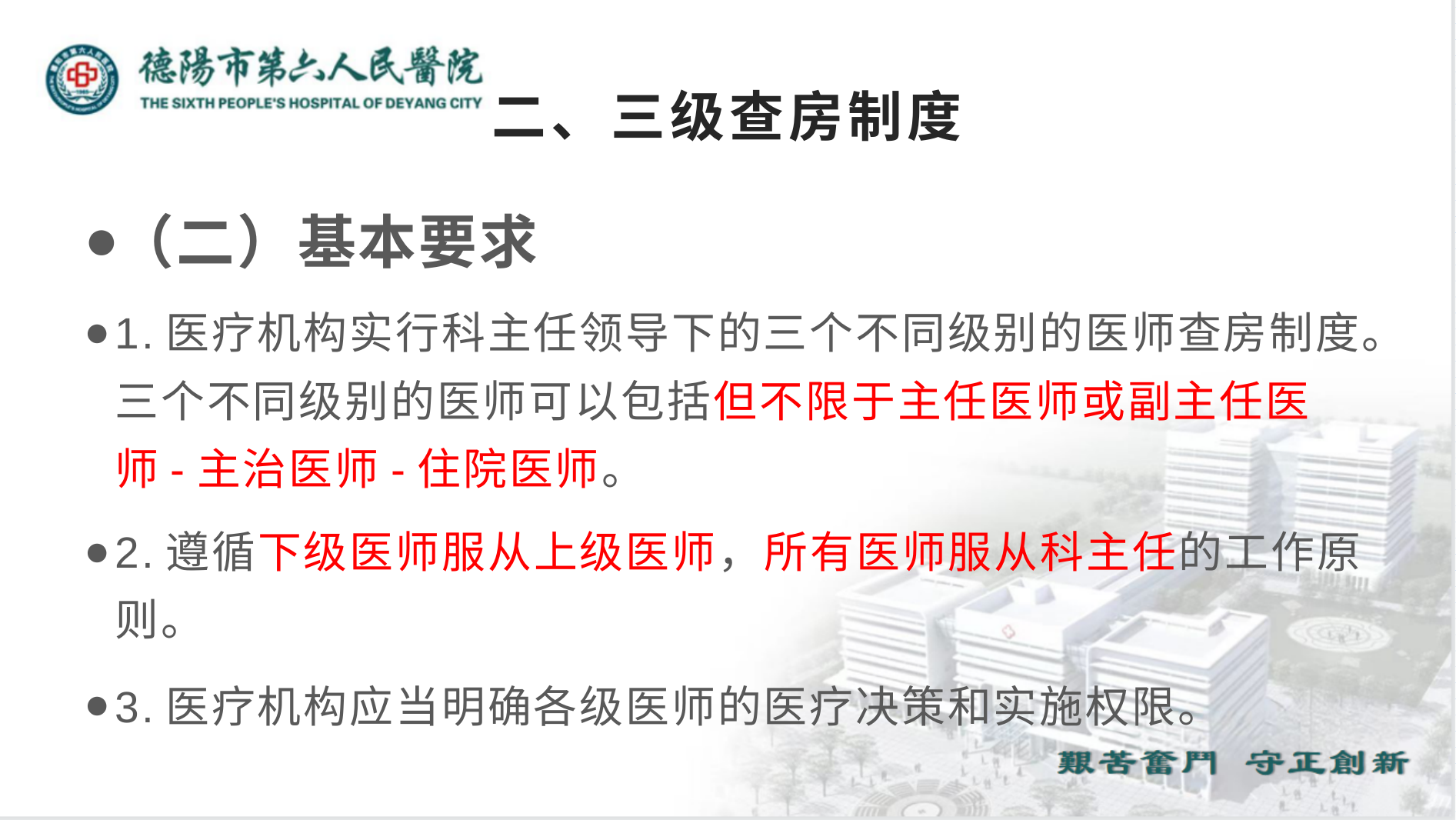

# 二、三级查房制度
（二）基本要求
1.医疗机构实行科主任领导下的三个不同级别的医师查房制度。三个不同级别的医师可以包括但不限于主任医师或副主任医师-主治医师-住院医师。
2.遵循下级医师服从上级医师，所有医师服从科主任的工作原则。
3.医疗机构应当明确各级医师的医疗决策和实施权限。